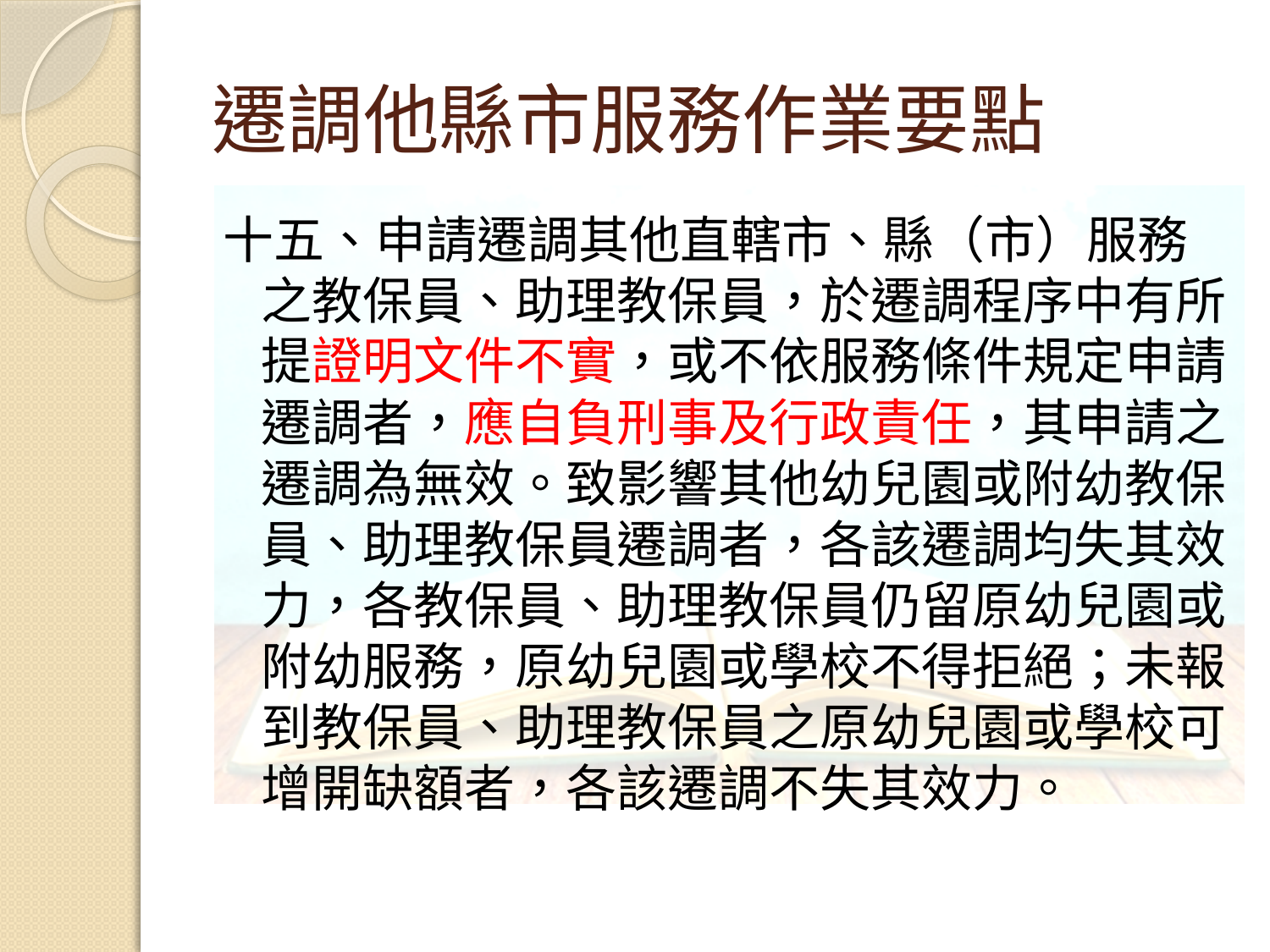

# 遷調他縣市服務作業要點
十五、申請遷調其他直轄市、縣（市）服務之教保員、助理教保員，於遷調程序中有所提證明文件不實，或不依服務條件規定申請遷調者，應自負刑事及行政責任，其申請之遷調為無效。致影響其他幼兒園或附幼教保員、助理教保員遷調者，各該遷調均失其效力，各教保員、助理教保員仍留原幼兒園或附幼服務，原幼兒園或學校不得拒絕；未報到教保員、助理教保員之原幼兒園或學校可增開缺額者，各該遷調不失其效力。